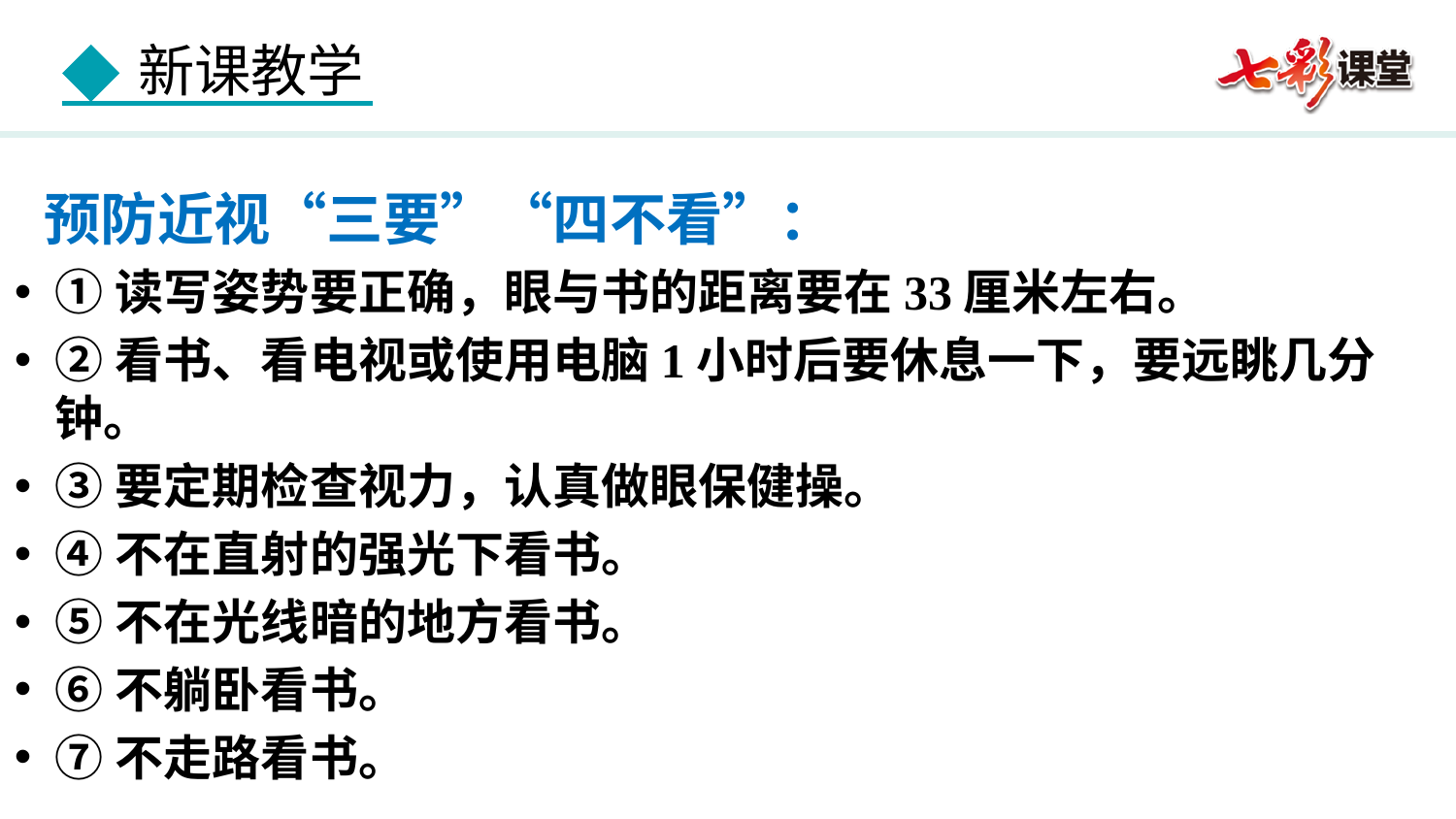

预防近视“三要”“四不看”：
①读写姿势要正确，眼与书的距离要在33厘米左右。
②看书、看电视或使用电脑1小时后要休息一下，要远眺几分钟。
③要定期检查视力，认真做眼保健操。
④不在直射的强光下看书。
⑤不在光线暗的地方看书。
⑥不躺卧看书。
⑦不走路看书。